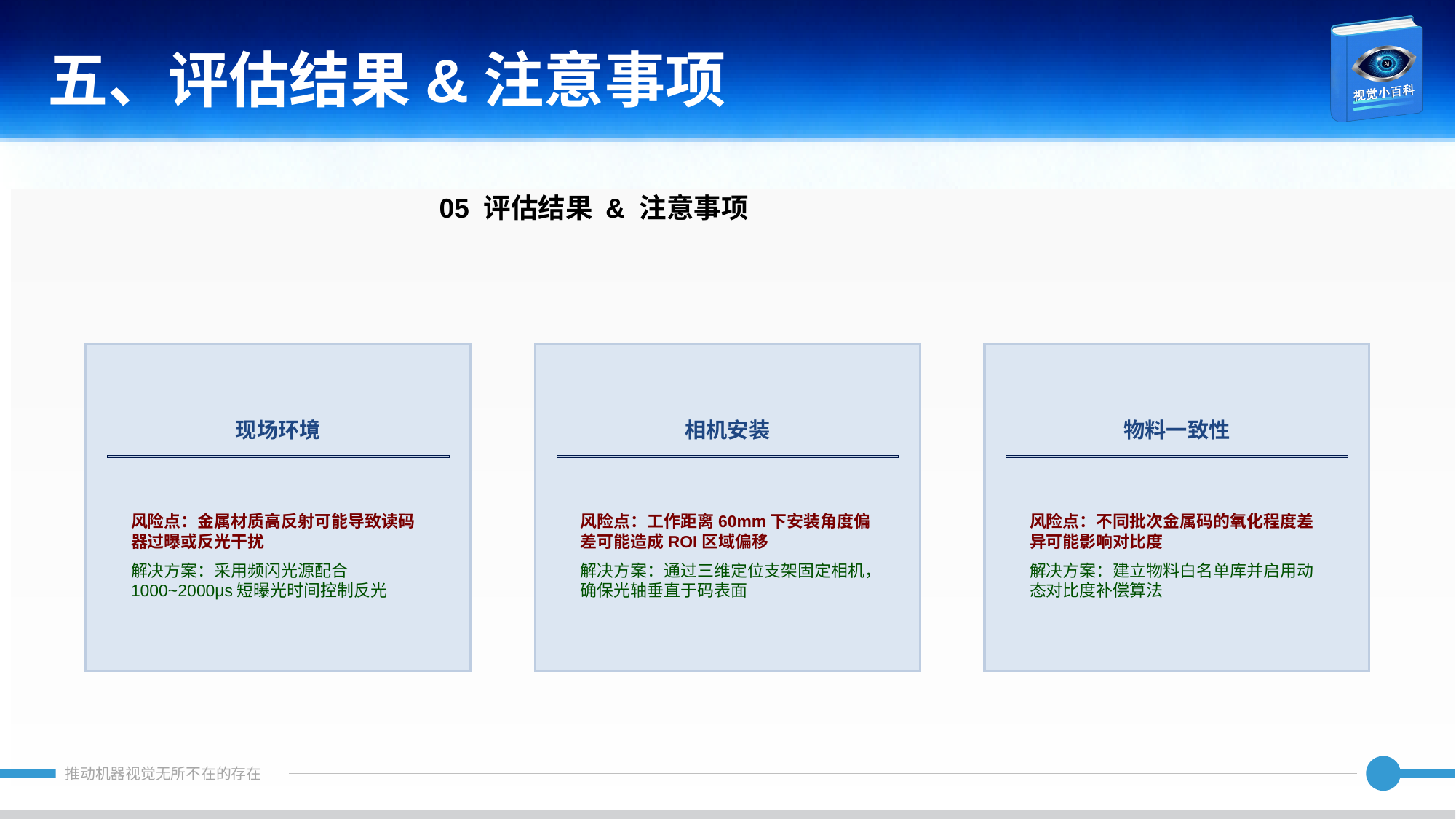

五、评估结果&注意事项

05 评估结果 & 注意事项

现场环境

相机安装

物料一致性

风险点：金属材质高反射可能导致读码器过曝或反光干扰
解决方案：采用频闪光源配合1000~2000μs短曝光时间控制反光

风险点：工作距离60mm下安装角度偏差可能造成ROI区域偏移
解决方案：通过三维定位支架固定相机，确保光轴垂直于码表面

风险点：不同批次金属码的氧化程度差异可能影响对比度
解决方案：建立物料白名单库并启用动态对比度补偿算法
10